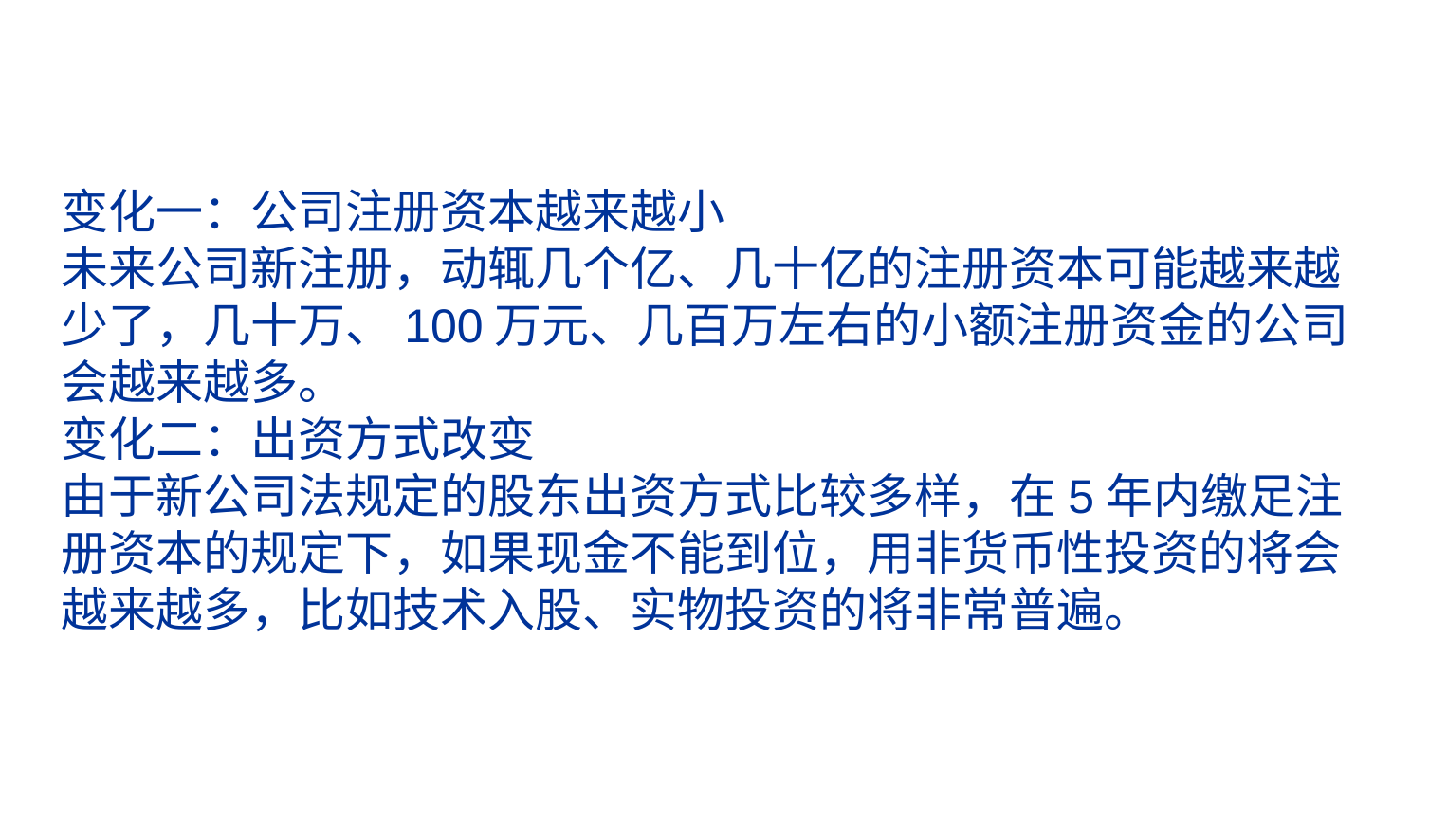

# 变化一：公司注册资本越来越小 未来公司新注册，动辄几个亿、几十亿的注册资本可能越来越少了，几十万、100万元、几百万左右的小额注册资金的公司会越来越多。 变化二：出资方式改变 由于新公司法规定的股东出资方式比较多样，在5年内缴足注册资本的规定下，如果现金不能到位，用非货币性投资的将会越来越多，比如技术入股、实物投资的将非常普遍。